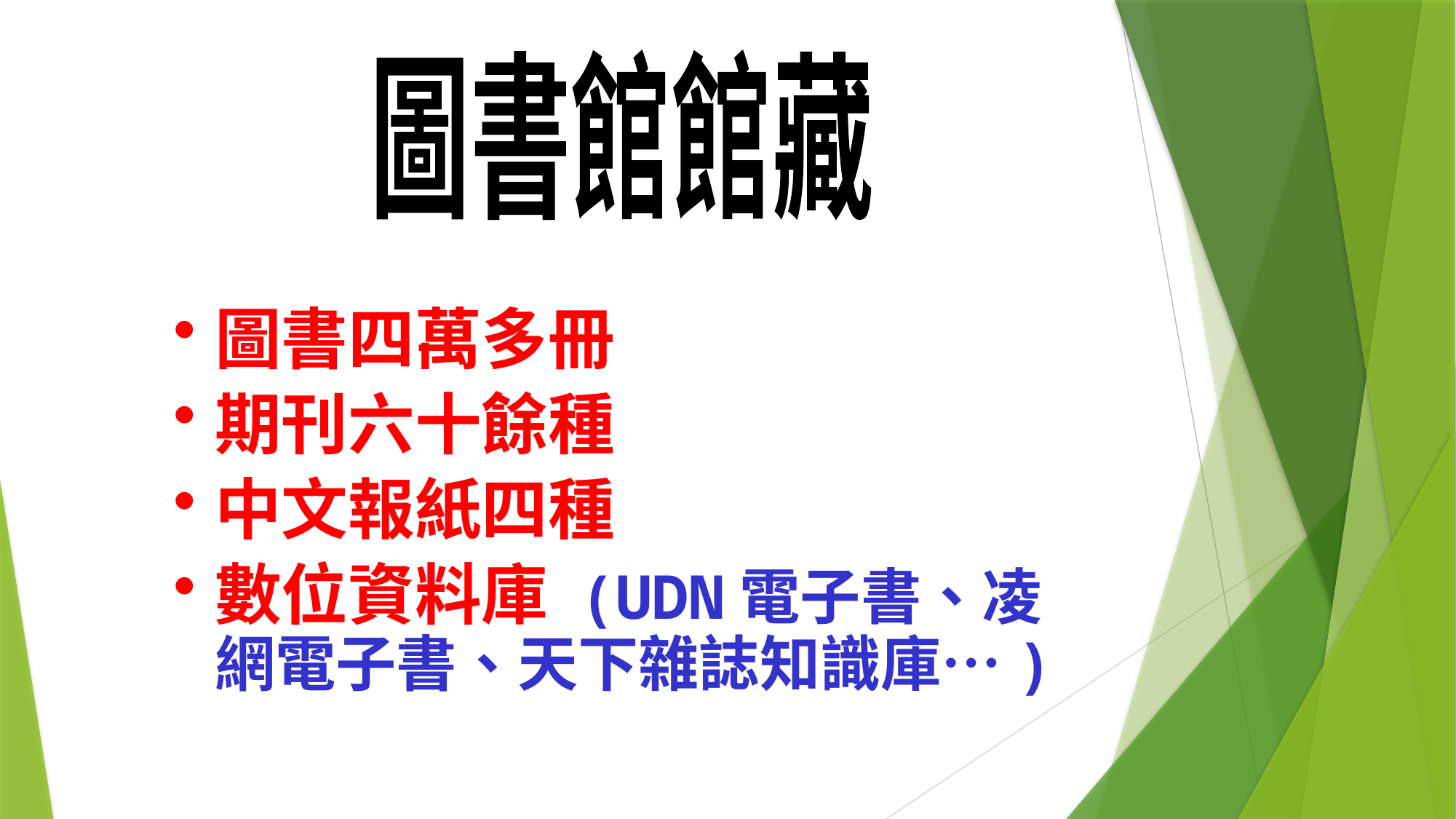

圖書館館藏
圖書四萬多冊
期刊六十餘種
中文報紙四種
數位資料庫 (UDN電子書、凌網電子書、天下雜誌知識庫…)